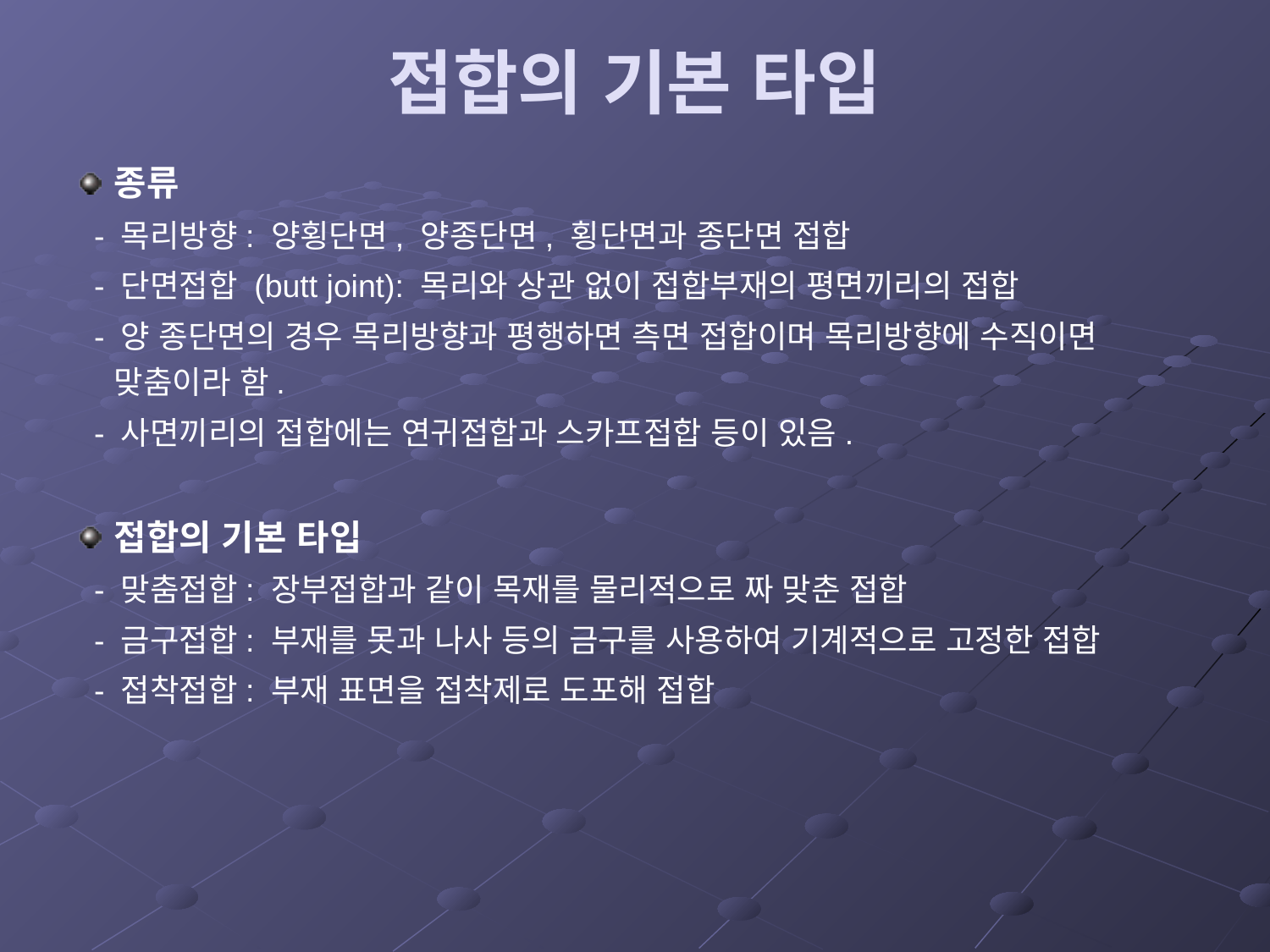

# 접합의 기본 타입
종류
  - 목리방향: 양횡단면, 양종단면, 횡단면과 종단면 접합
  - 단면접합 (butt joint): 목리와 상관 없이 접합부재의 평면끼리의 접합
  - 양 종단면의 경우 목리방향과 평행하면 측면 접합이며 목리방향에 수직이면 맞춤이라 함.
  - 사면끼리의 접합에는 연귀접합과 스카프접합 등이 있음.

접합의 기본 타입
  - 맞춤접합: 장부접합과 같이 목재를 물리적으로 짜 맞춘 접합
  - 금구접합: 부재를 못과 나사 등의 금구를 사용하여 기계적으로 고정한 접합
  - 접착접합: 부재 표면을 접착제로 도포해 접합